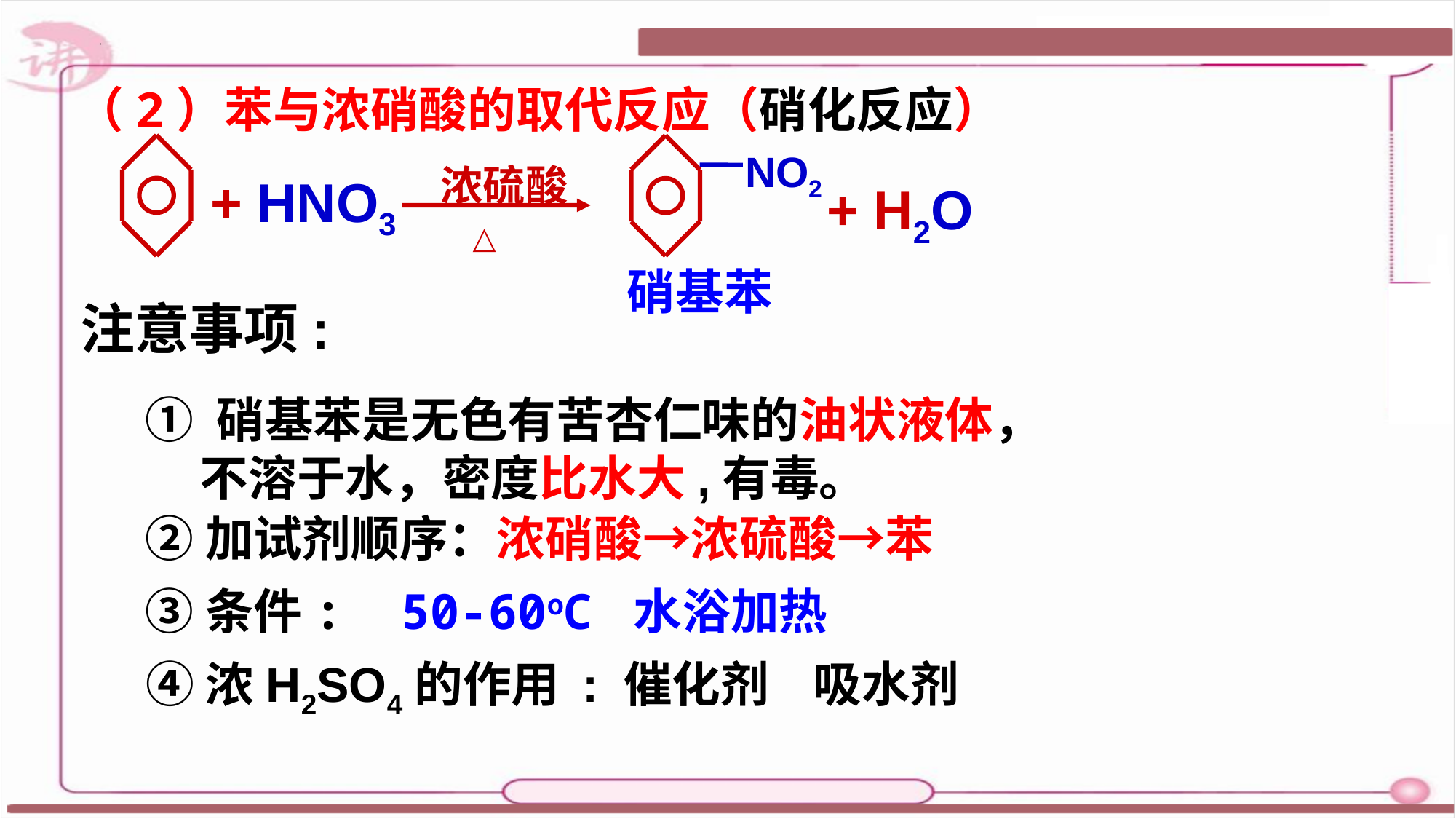

（2）苯与浓硝酸的取代反应（硝化反应）

浓硫酸

+ HNO3
△

NO2

+ H2O
硝基苯
注意事项:
① 硝基苯是无色有苦杏仁味的油状液体，不溶于水，密度比水大,有毒。
②加试剂顺序：浓硝酸→浓硫酸→苯
③条件:  50-60oC 水浴加热
④浓H2SO4的作用 : 催化剂    吸水剂